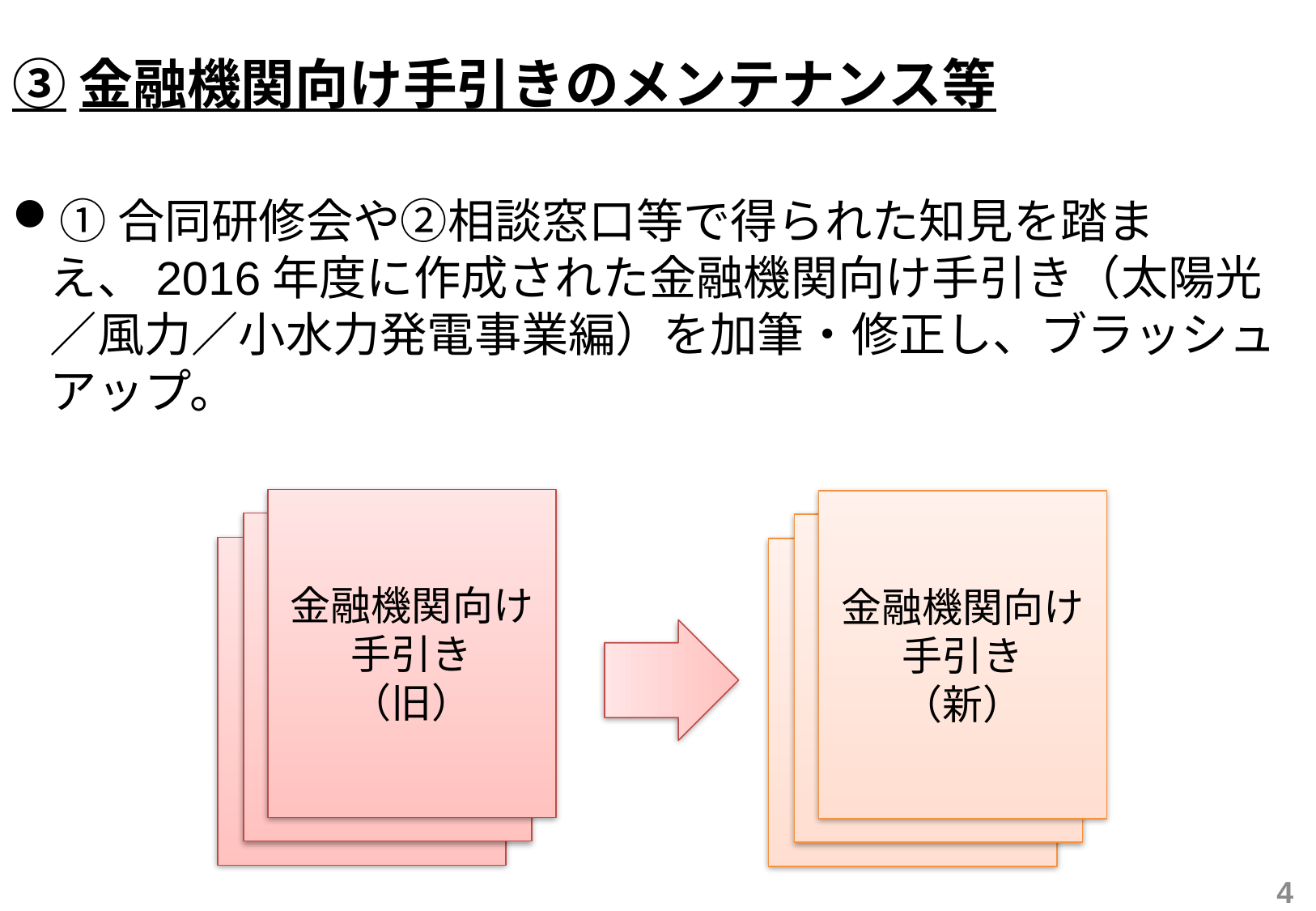

③金融機関向け手引きのメンテナンス等
①合同研修会や②相談窓口等で得られた知見を踏まえ、2016年度に作成された金融機関向け手引き（太陽光／風力／小水力発電事業編）を加筆・修正し、ブラッシュアップ。
金融機関向け手引き
（旧）
金融機関向け手引き
（新）

4